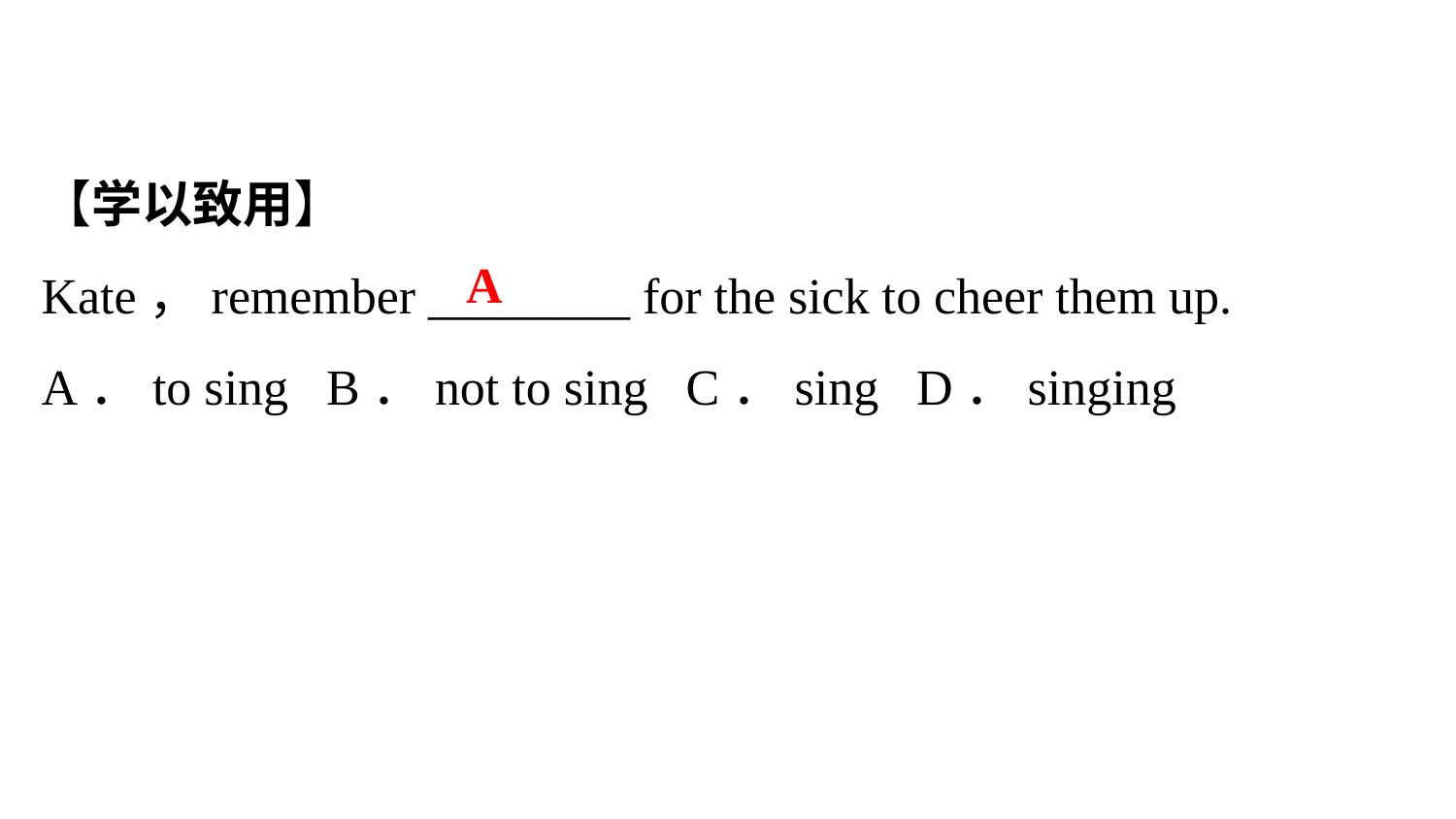

【学以致用】
Kate，remember ________ for the sick to cheer them up.
A．to sing   B．not to sing   C．sing   D．singing
A